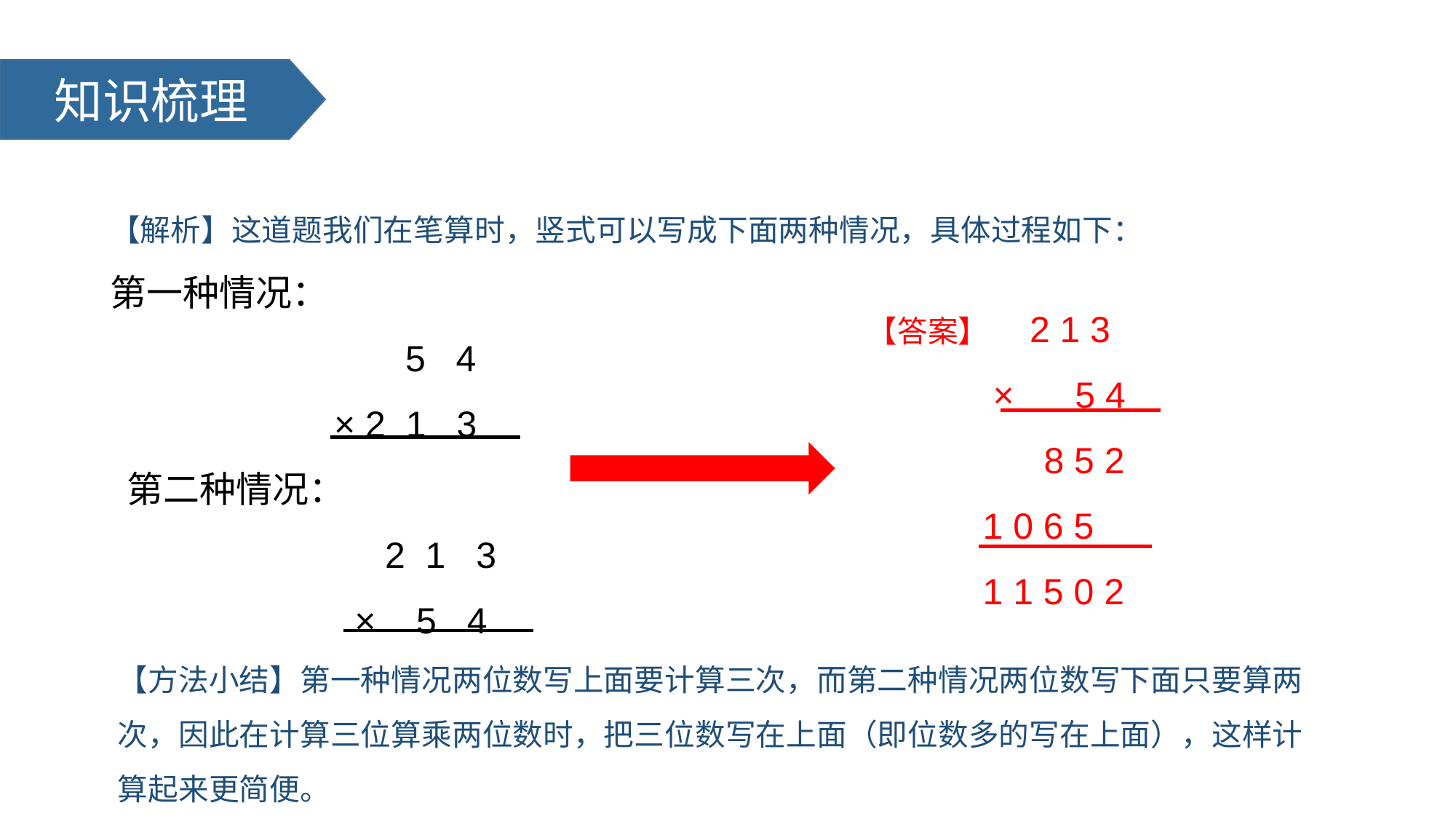

知识梳理
【解析】这道题我们在笔算时，竖式可以写成下面两种情况，具体过程如下：
第一种情况：
                             5   4
                      × 2  1   3
 第二种情况：
                           2  1   3
                        ×    5   4

 【答案】     2 1 3
              ×      5 4
                   8 5 2
             1 0 6 5
             1 1 5 0 2

【方法小结】第一种情况两位数写上面要计算三次，而第二种情况两位数写下面只要算两次，因此在计算三位算乘两位数时，把三位数写在上面（即位数多的写在上面），这样计算起来更简便。